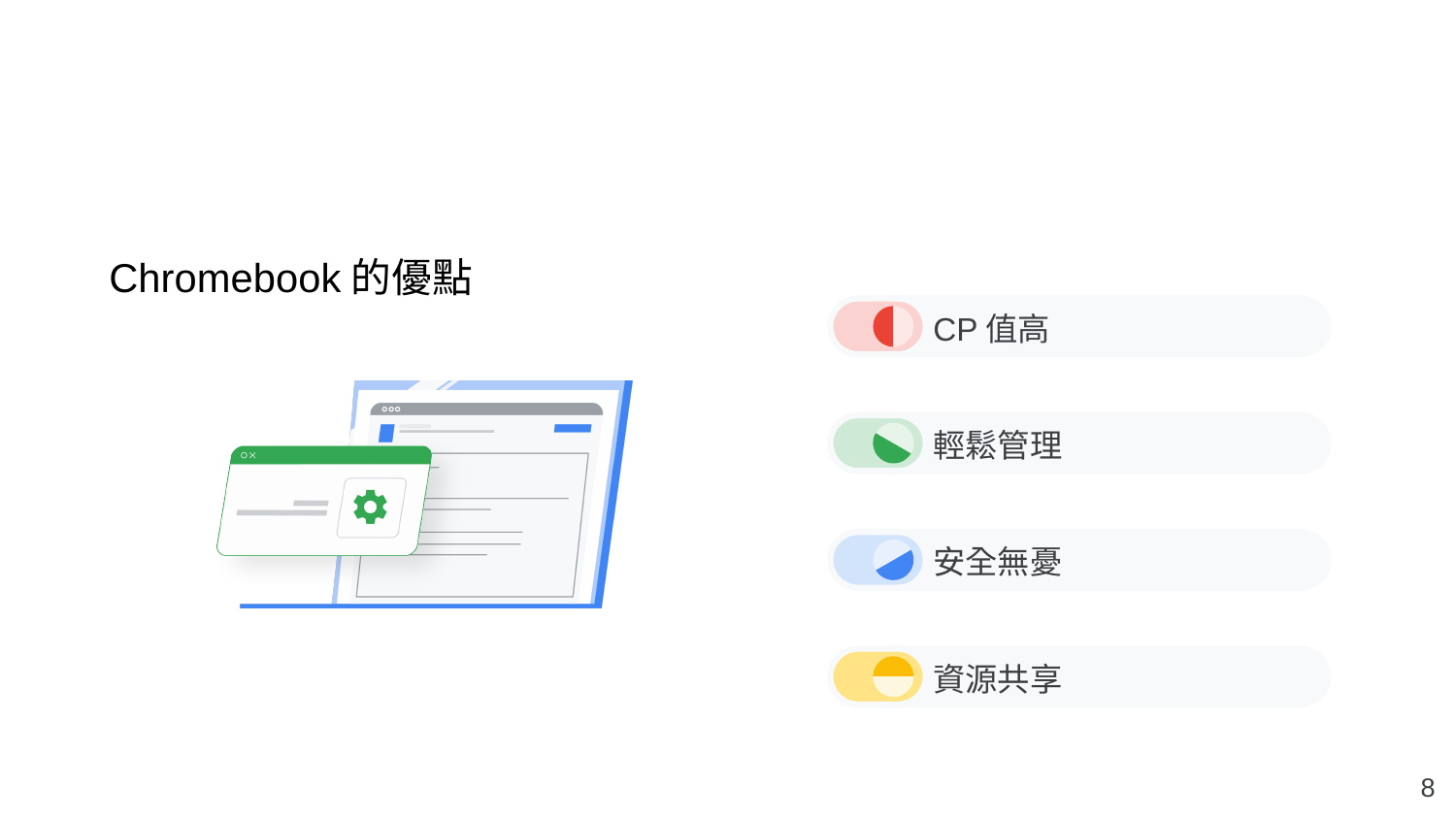

# Chromebook的優點
CP值高

輕鬆管理

安全無憂

資源共享

8